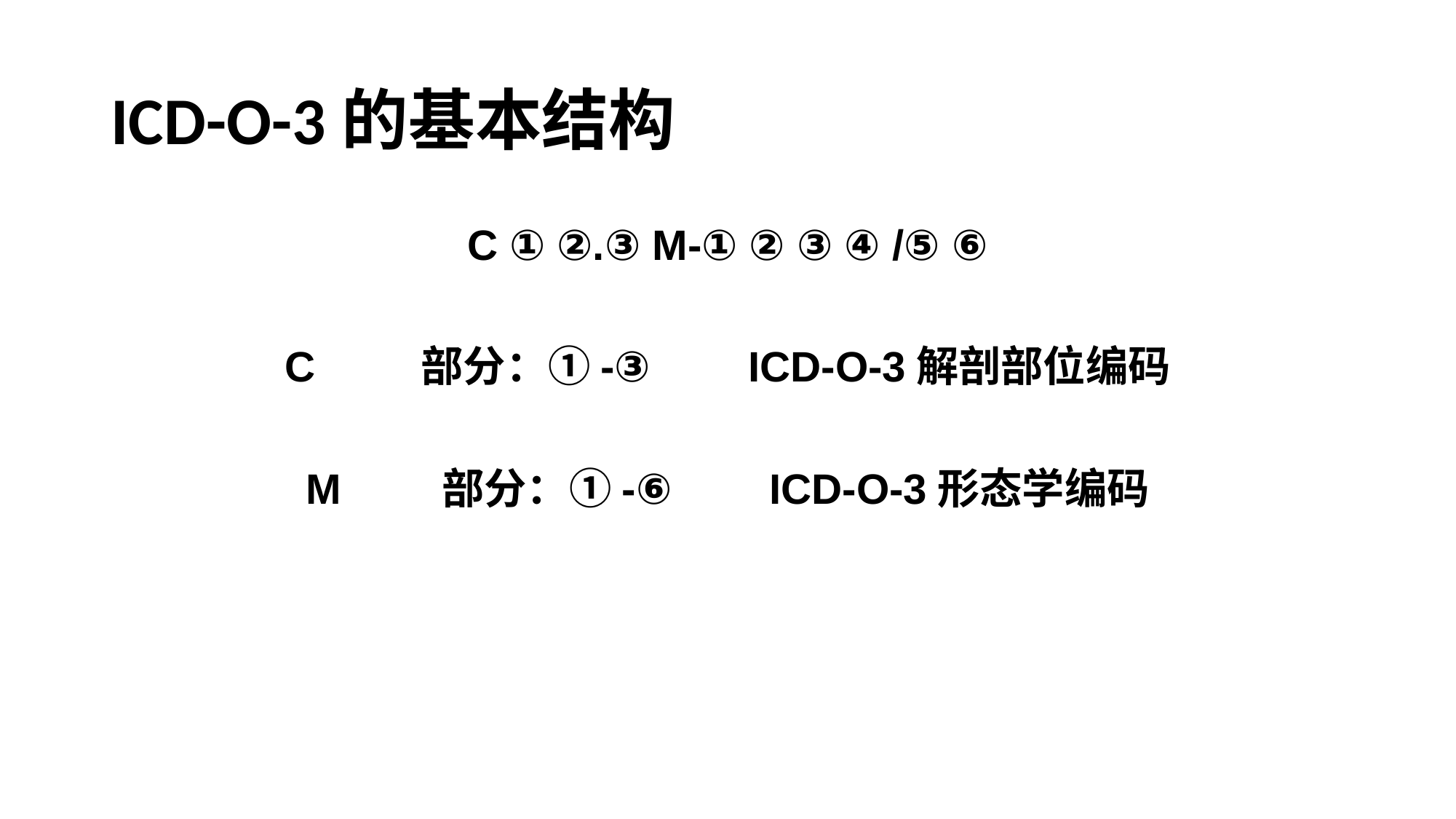

# ICD-O-3的基本结构
C ① ②.③ M-① ② ③ ④ /⑤ ⑥

C	部分：①-③	ICD-O-3解剖部位编码

M	部分：①-⑥	ICD-O-3形态学编码